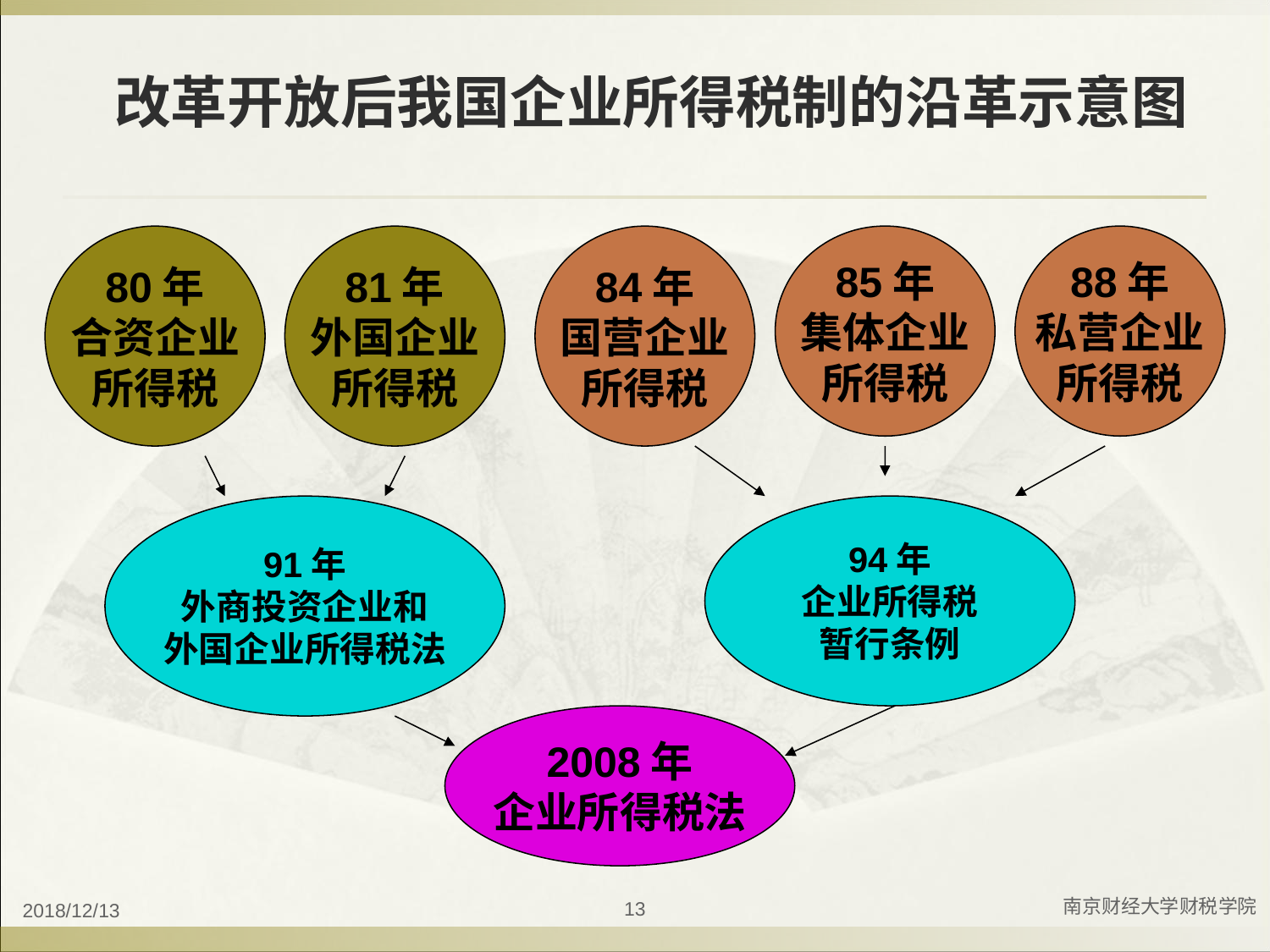

改革开放后我国企业所得税制的沿革示意图
80年
合资企业
所得税
81年
外国企业
所得税
84年
国营企业
所得税
85年
集体企业
所得税
88年
私营企业
所得税

91年
外商投资企业和
外国企业所得税法
94年
企业所得税
暂行条例
2008年
企业所得税法

南京财经大学财税学院
2018/12/13
13